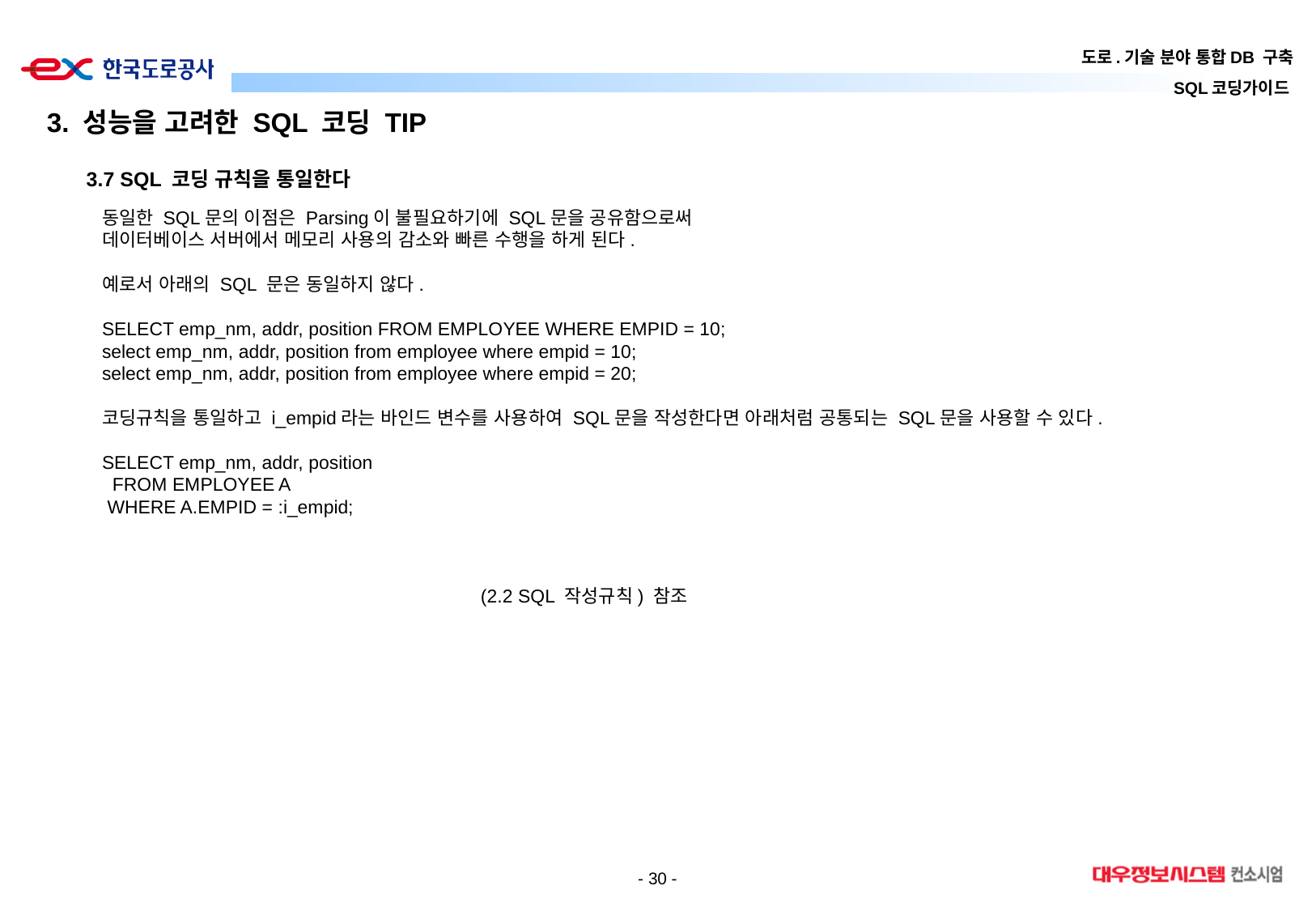

3. 성능을 고려한 SQL 코딩 TIP
3.7 SQL 코딩 규칙을 통일한다
동일한 SQL문의 이점은 Parsing이 불필요하기에 SQL문을 공유함으로써
데이터베이스 서버에서 메모리 사용의 감소와 빠른 수행을 하게 된다.

예로서 아래의 SQL 문은 동일하지 않다.

SELECT emp_nm, addr, position FROM EMPLOYEE WHERE EMPID = 10;
select emp_nm, addr, position from employee where empid = 10;
select emp_nm, addr, position from employee where empid = 20;

코딩규칙을 통일하고 i_empid라는 바인드 변수를 사용하여 SQL문을 작성한다면 아래처럼 공통되는 SQL문을 사용할 수 있다.

SELECT emp_nm, addr, position
  FROM EMPLOYEE A
 WHERE A.EMPID = :i_empid;

                                                                        (2.2 SQL 작성규칙) 참조